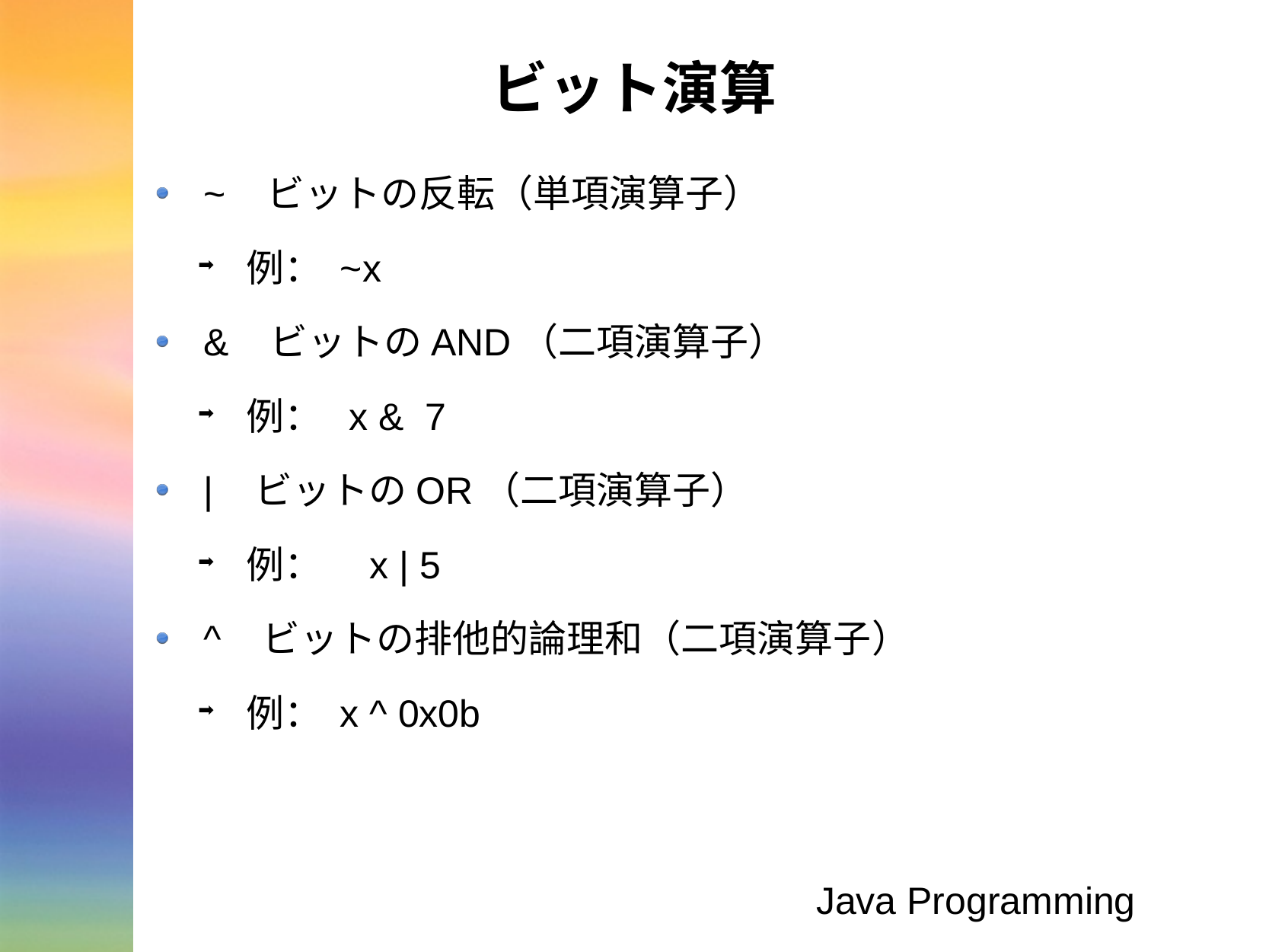

# ビット演算
~   ビットの反転（単項演算子）
例： ~x
&   ビットのAND（二項演算子）
例：  x &  7
|   ビットのOR（二項演算子）
例：　x | 5
^   ビットの排他的論理和（二項演算子）
例： x ^ 0x0b